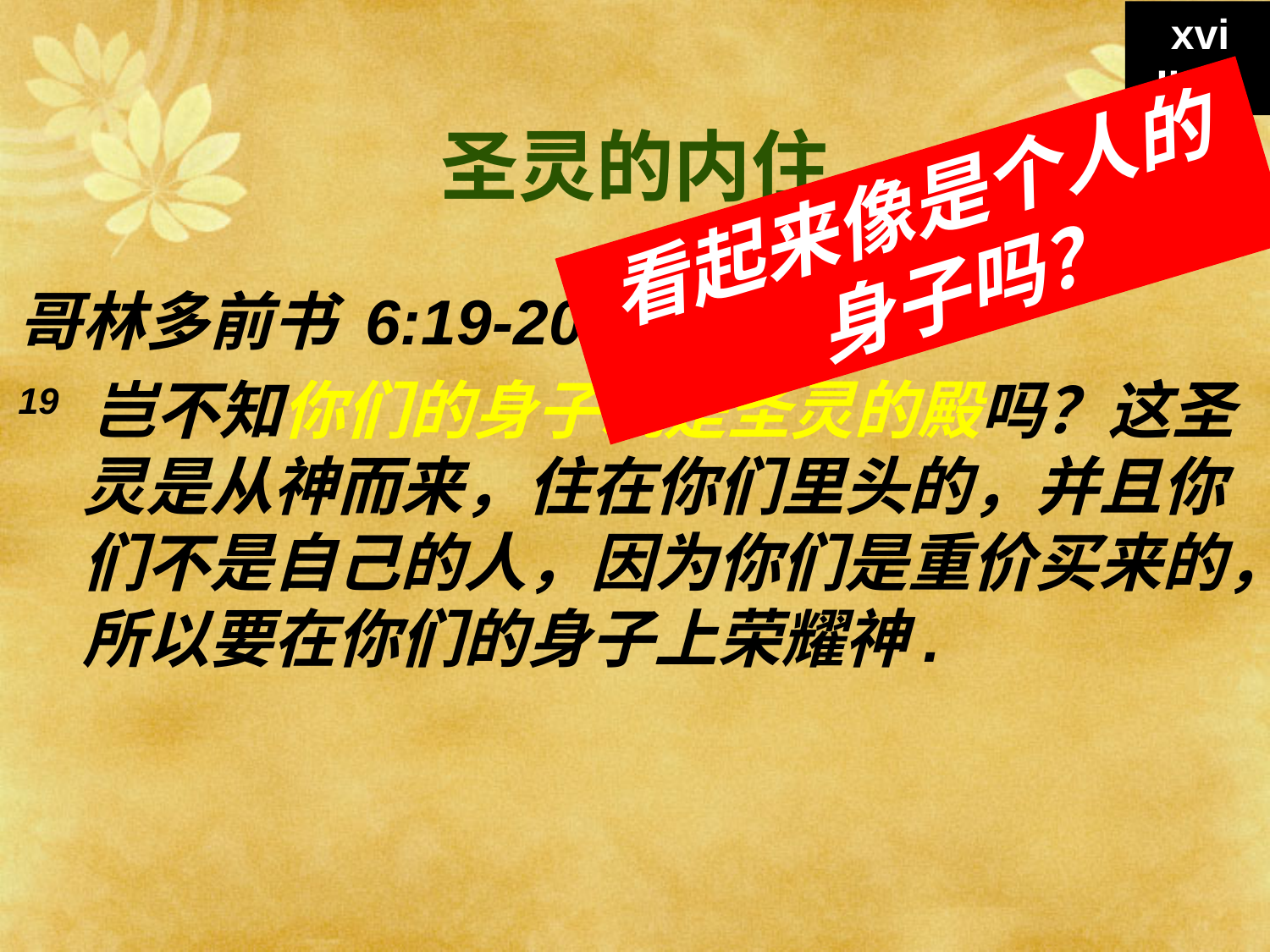

圣灵的内住
哥林多前书 6:19-20
19 岂不知你们的身子就是圣灵的殿吗？这圣灵是从神而来，住在你们里头的，并且你们不是自己的人，因为你们是重价买来的，所以要在你们的身子上荣耀神.
xvi
II. A.
看起来像是个人的身子吗？